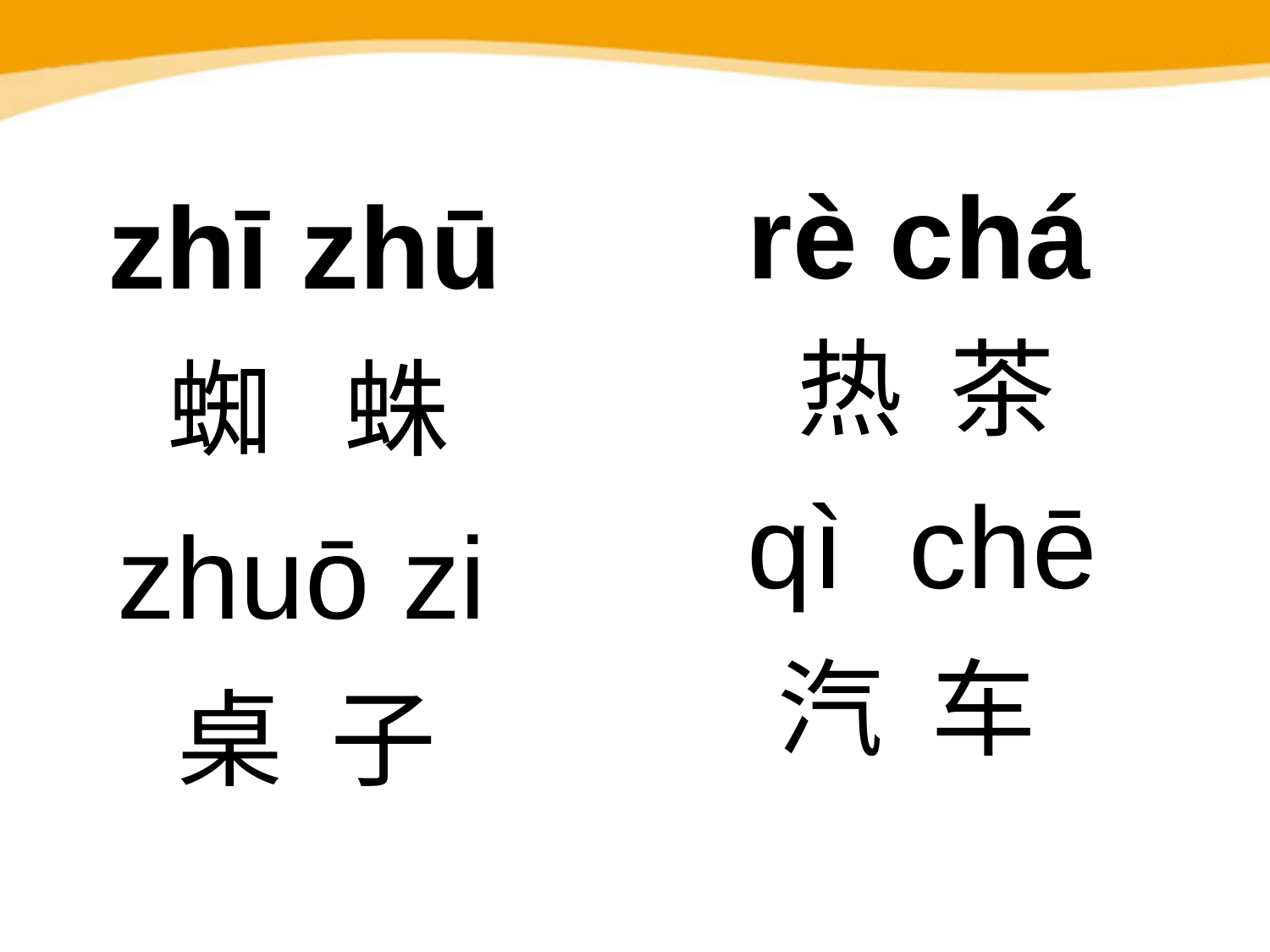

rè chá
zhī zhū
 热  茶
蜘   蛛
qì  chē
zhuō zi
汽  车
桌  子